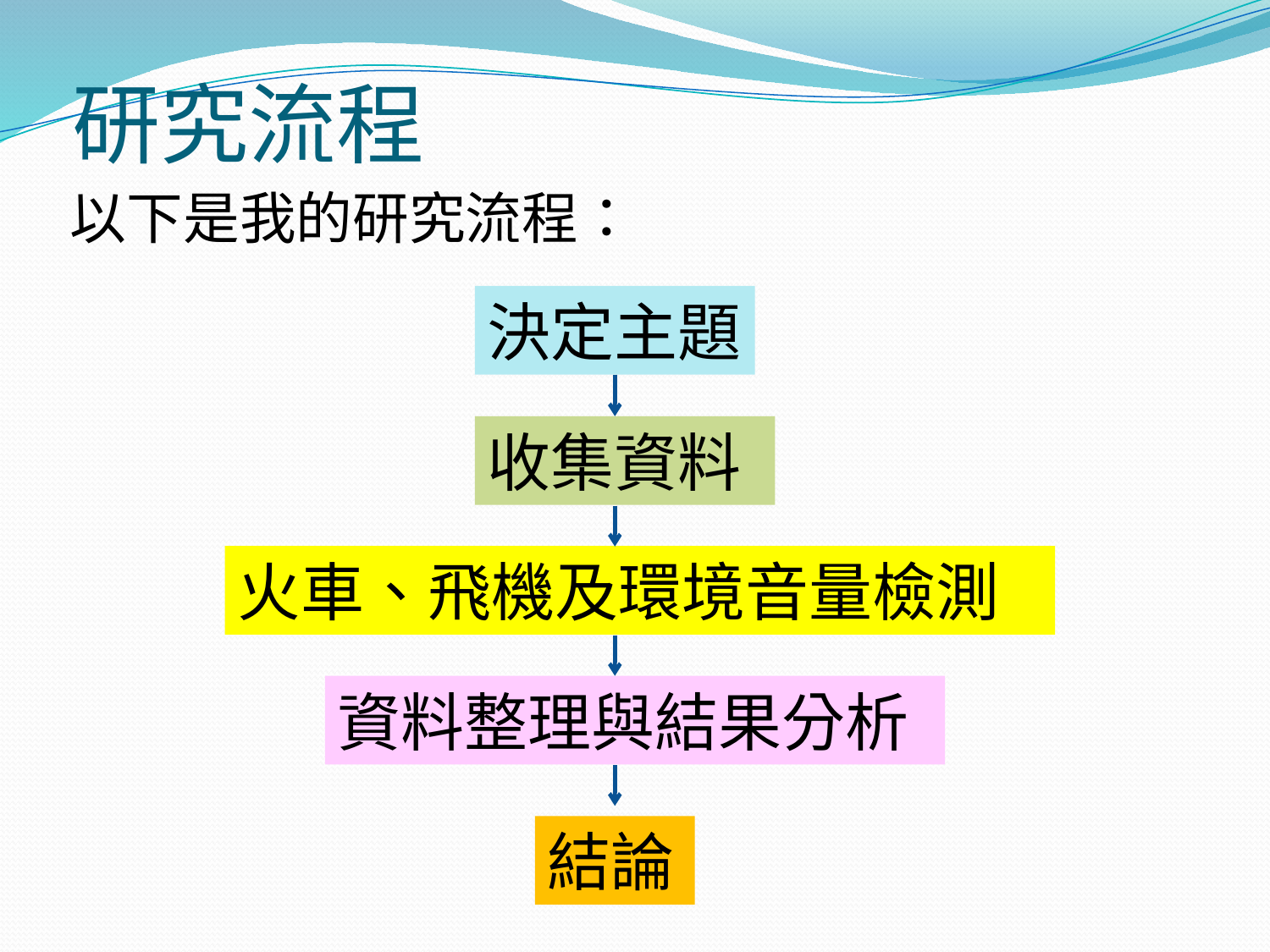

# 研究流程
以下是我的研究流程：
決定主題
收集資料
火車、飛機及環境音量檢測
資料整理與結果分析
結論